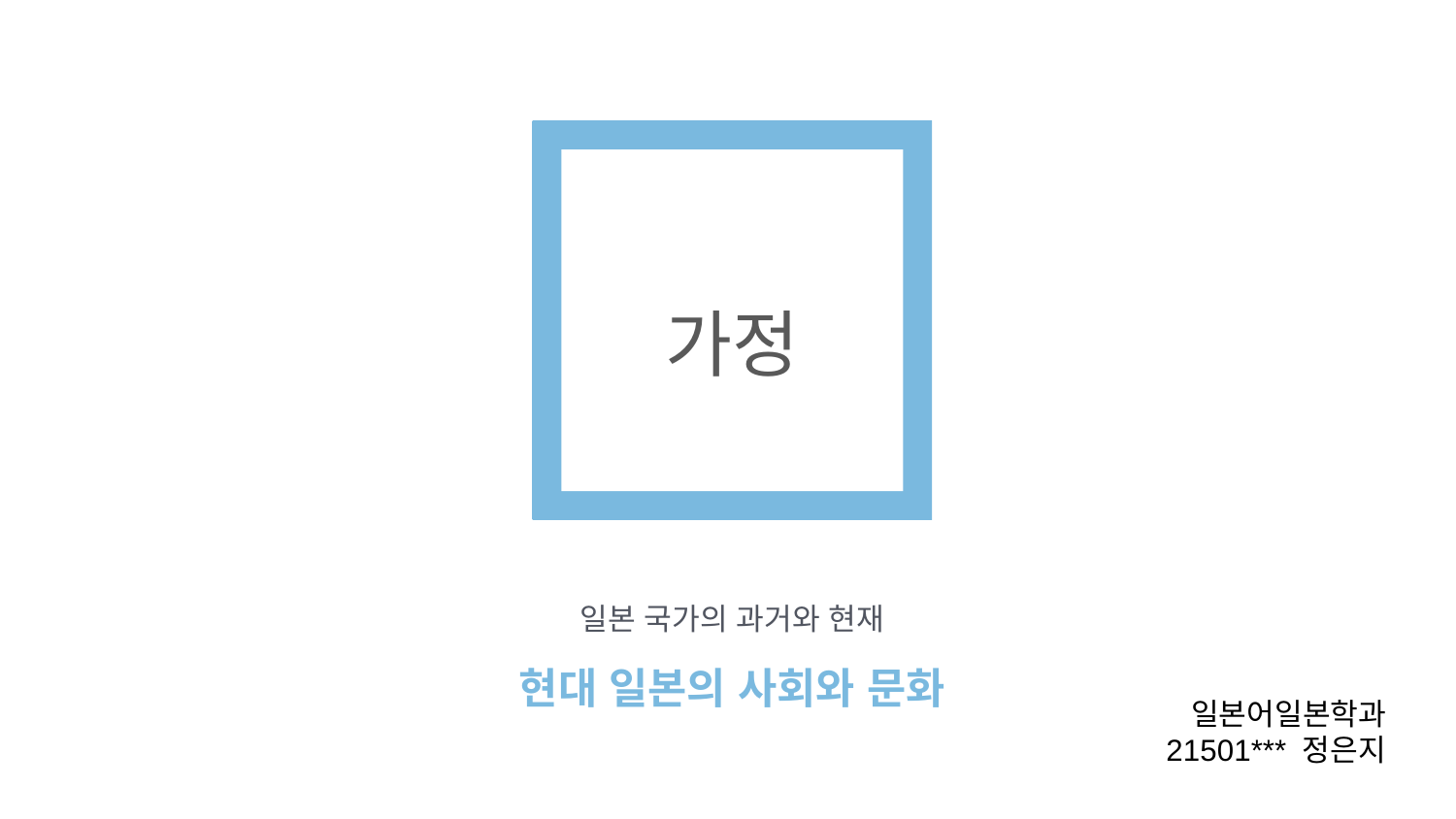

가정
일본 국가의 과거와 현재
현대 일본의 사회와 문화
일본어일본학과
21501*** 정은지